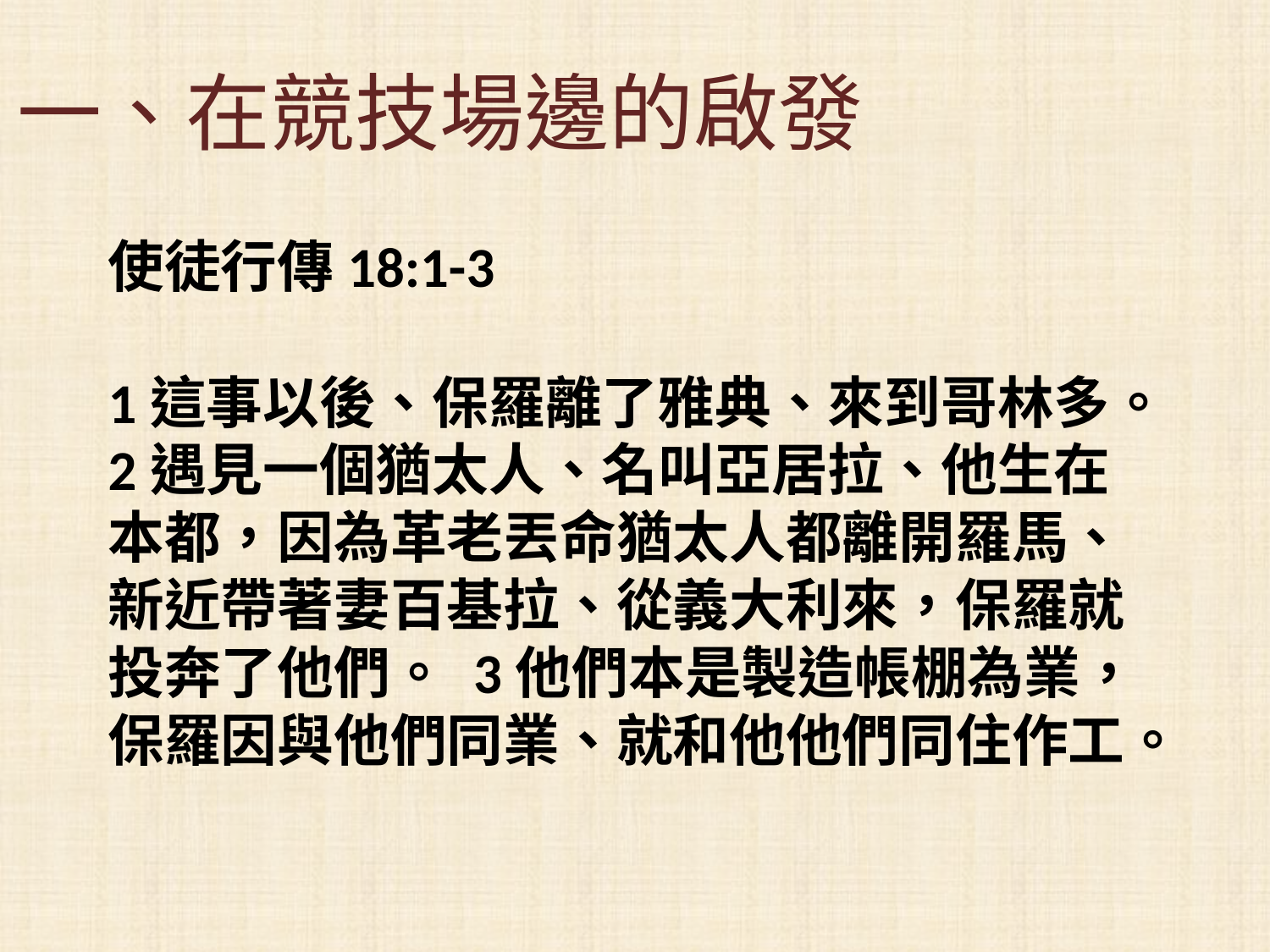

一、在競技場邊的啟發
使徒行傳18:1-3

1這事以後、保羅離了雅典、來到哥林多。2遇見一個猶太人、名叫亞居拉、他生在本都，因為革老丟命猶太人都離開羅馬、新近帶著妻百基拉、從義大利來，保羅就投奔了他們。 3他們本是製造帳棚為業，保羅因與他們同業、就和他他們同住作工。